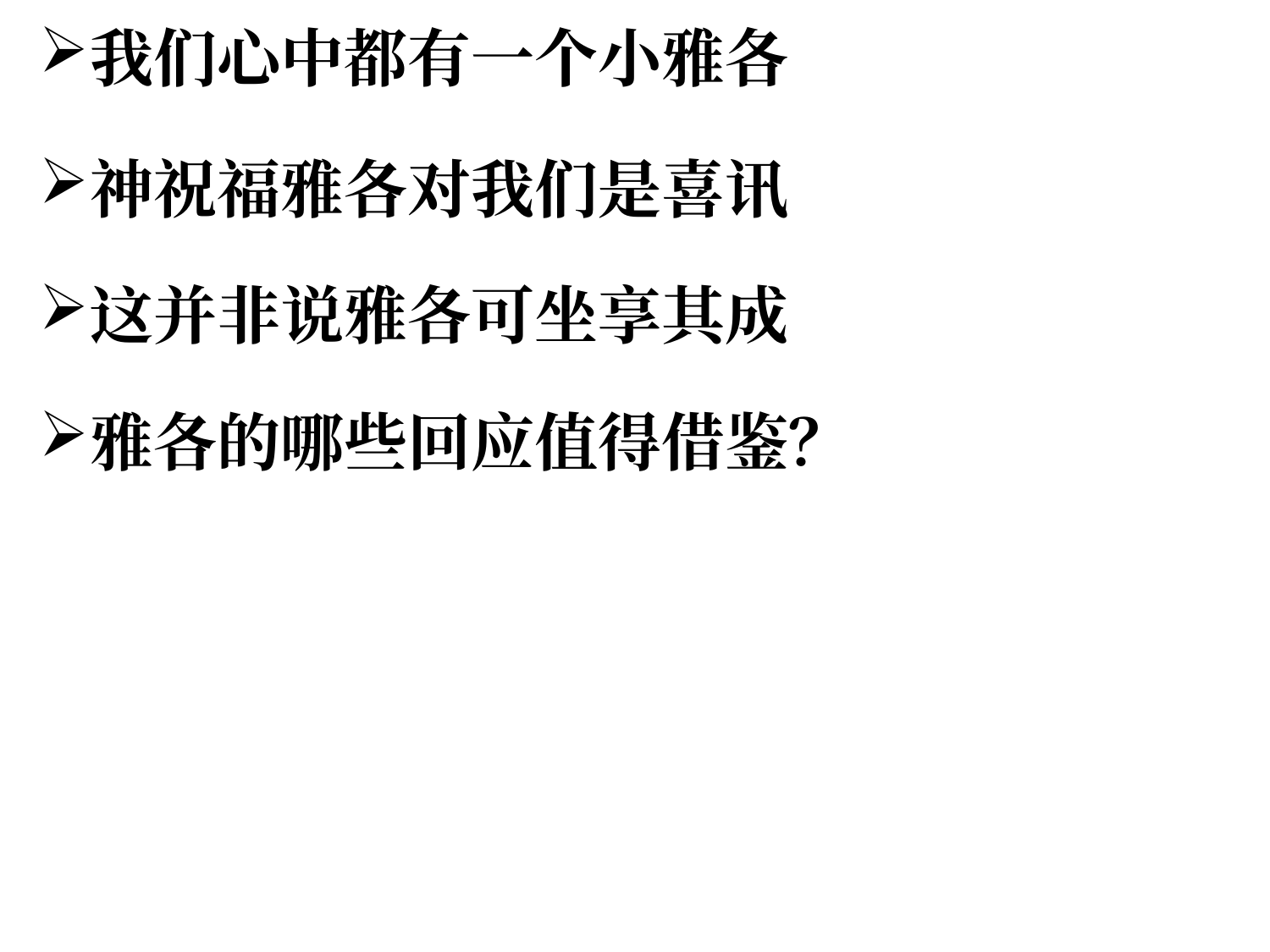

我们心中都有一个小雅各

神祝福雅各对我们是喜讯

这并非说雅各可坐享其成

雅各的哪些回应值得借鉴？